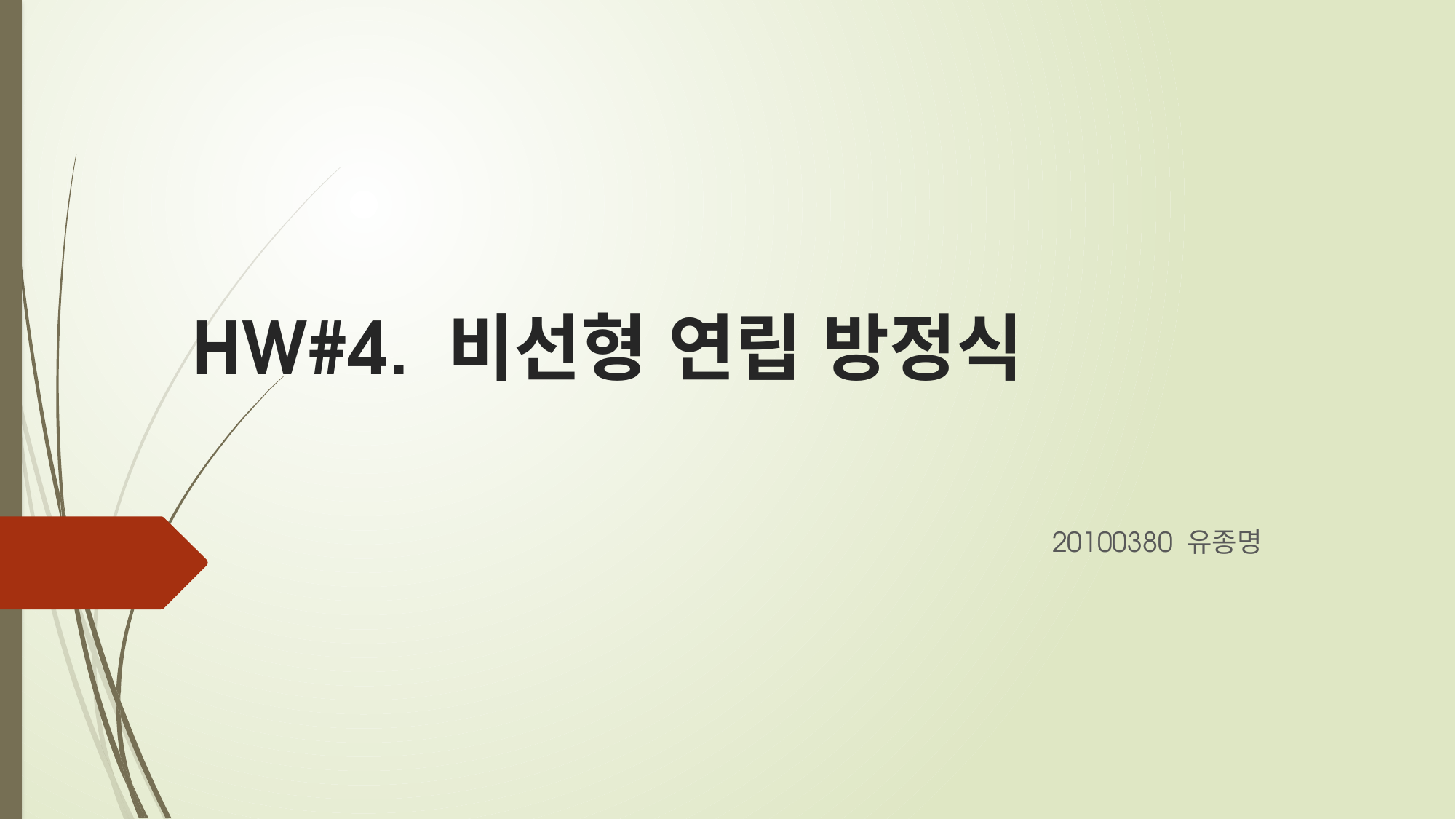

# HW#4. 비선형 연립 방정식
20100380 유종명